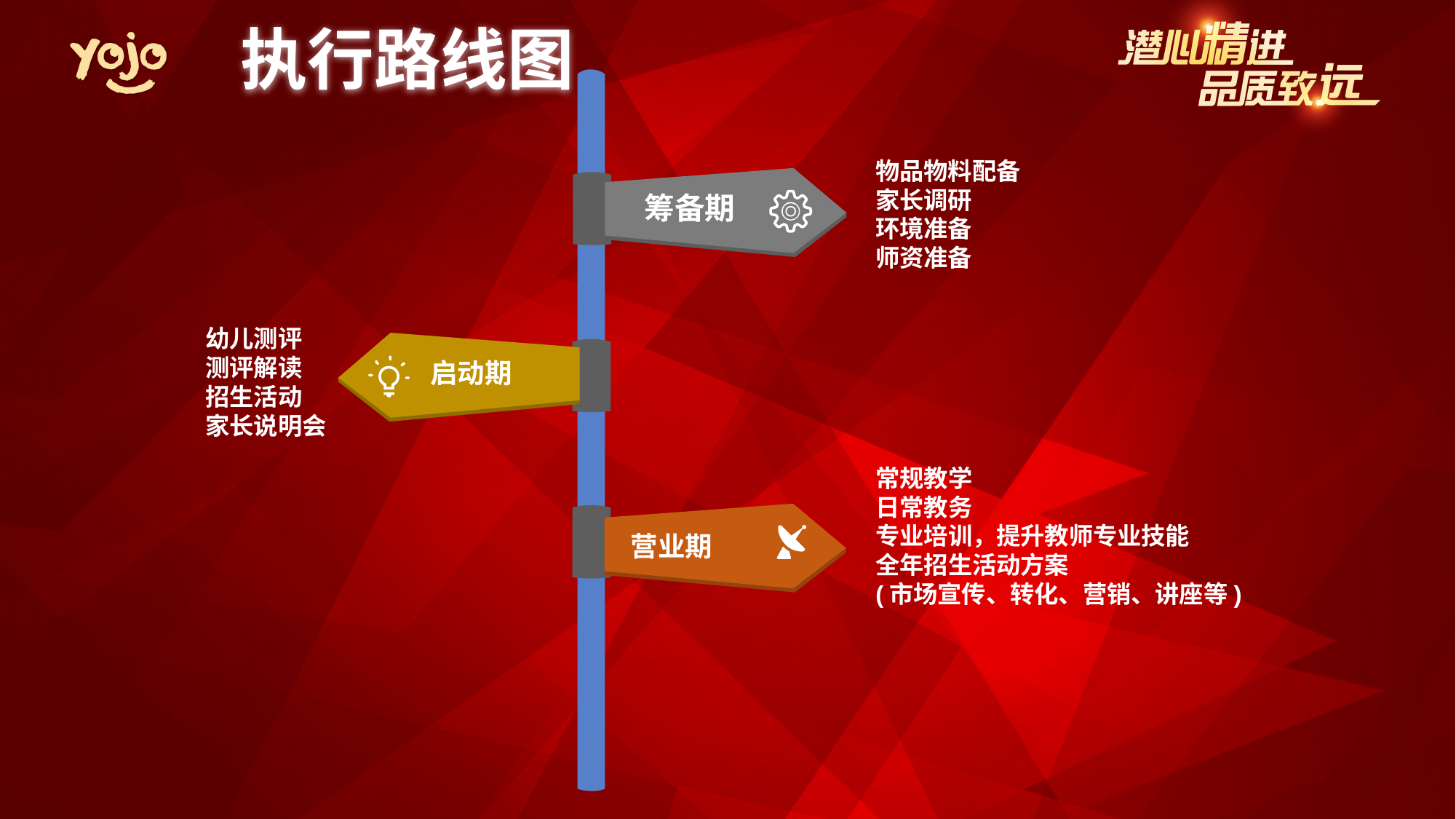

执行路线图

物品物料配备
家长调研
环境准备
师资准备

筹备期

幼儿测评
测评解读
招生活动
家长说明会

启动期

常规教学
日常教务
专业培训，提升教师专业技能
全年招生活动方案
(市场宣传、转化、营销、讲座等)

营业期